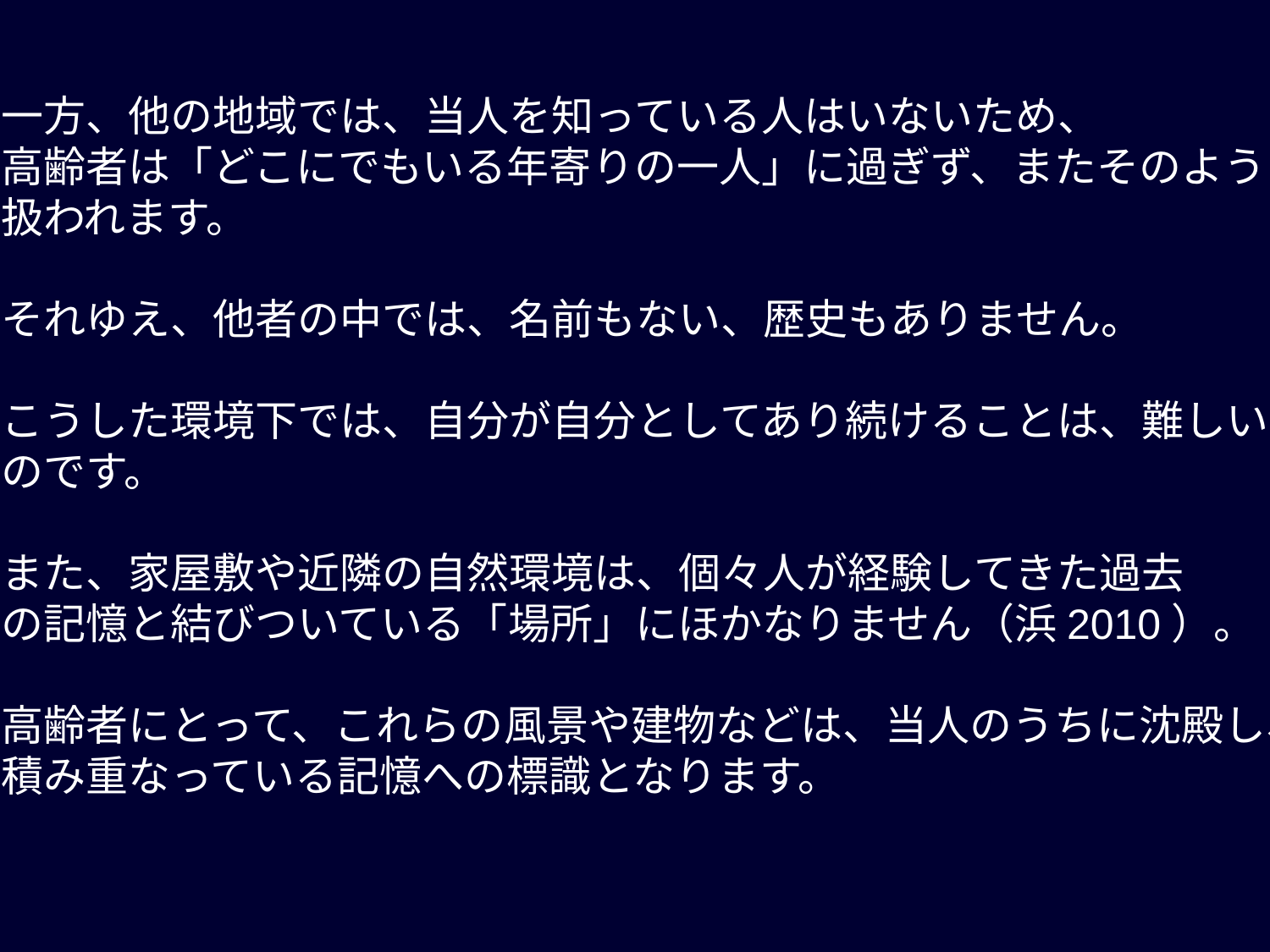

一方、他の地域では、当人を知っている人はいないため、
高齢者は「どこにでもいる年寄りの一人」に過ぎず、またそのように
扱われます。

それゆえ、他者の中では、名前もない、歴史もありません。

こうした環境下では、自分が自分としてあり続けることは、難しい
のです。

また、家屋敷や近隣の自然環境は、個々人が経験してきた過去
の記憶と結びついている「場所」にほかなりません（浜2010）。

高齢者にとって、これらの風景や建物などは、当人のうちに沈殿し、
積み重なっている記憶への標識となります。